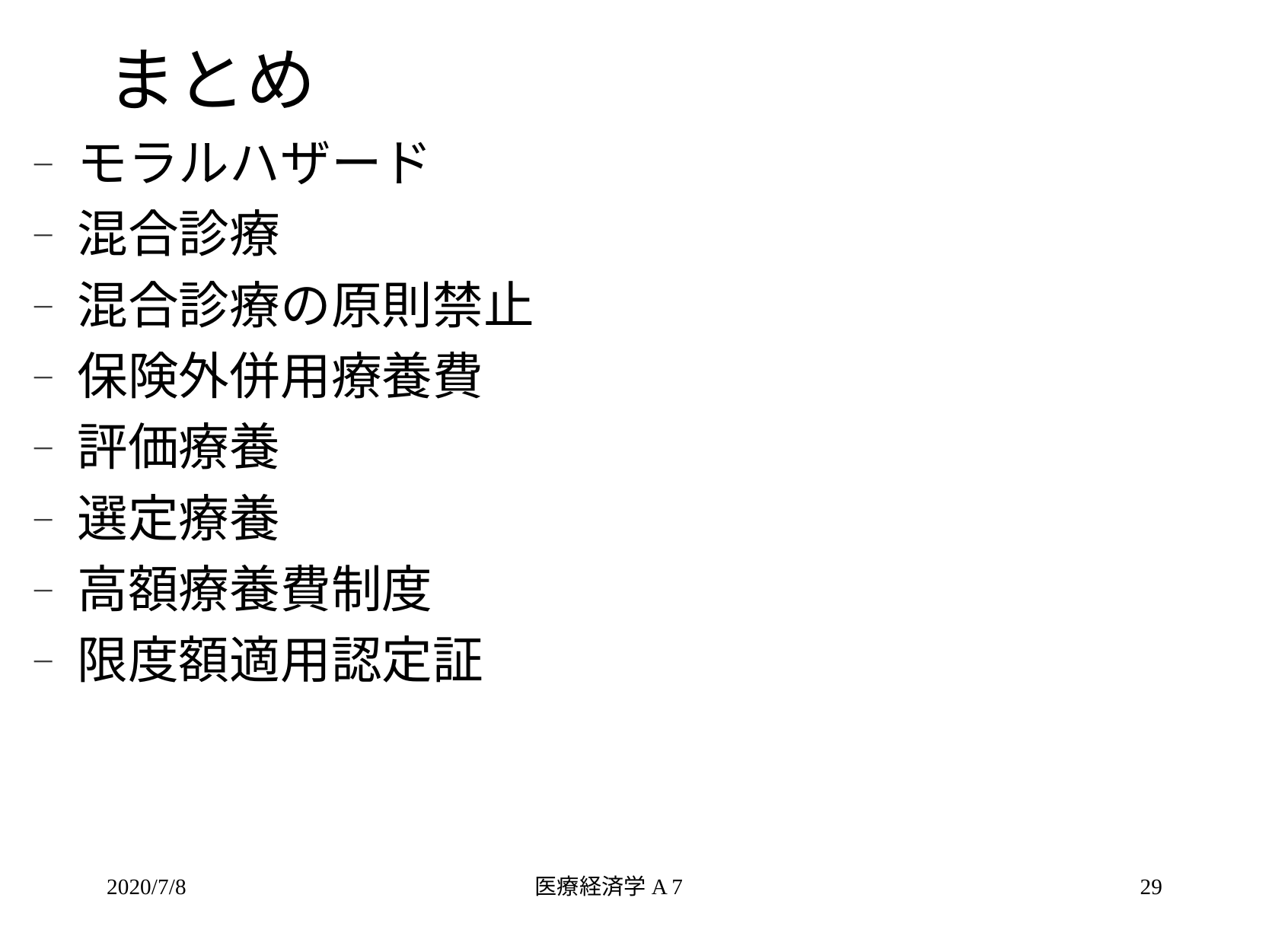

# まとめ
モラルハザード
混合診療
混合診療の原則禁止
保険外併用療養費
評価療養
選定療養
高額療養費制度
限度額適用認定証
2020/7/8
医療経済学A 7
29